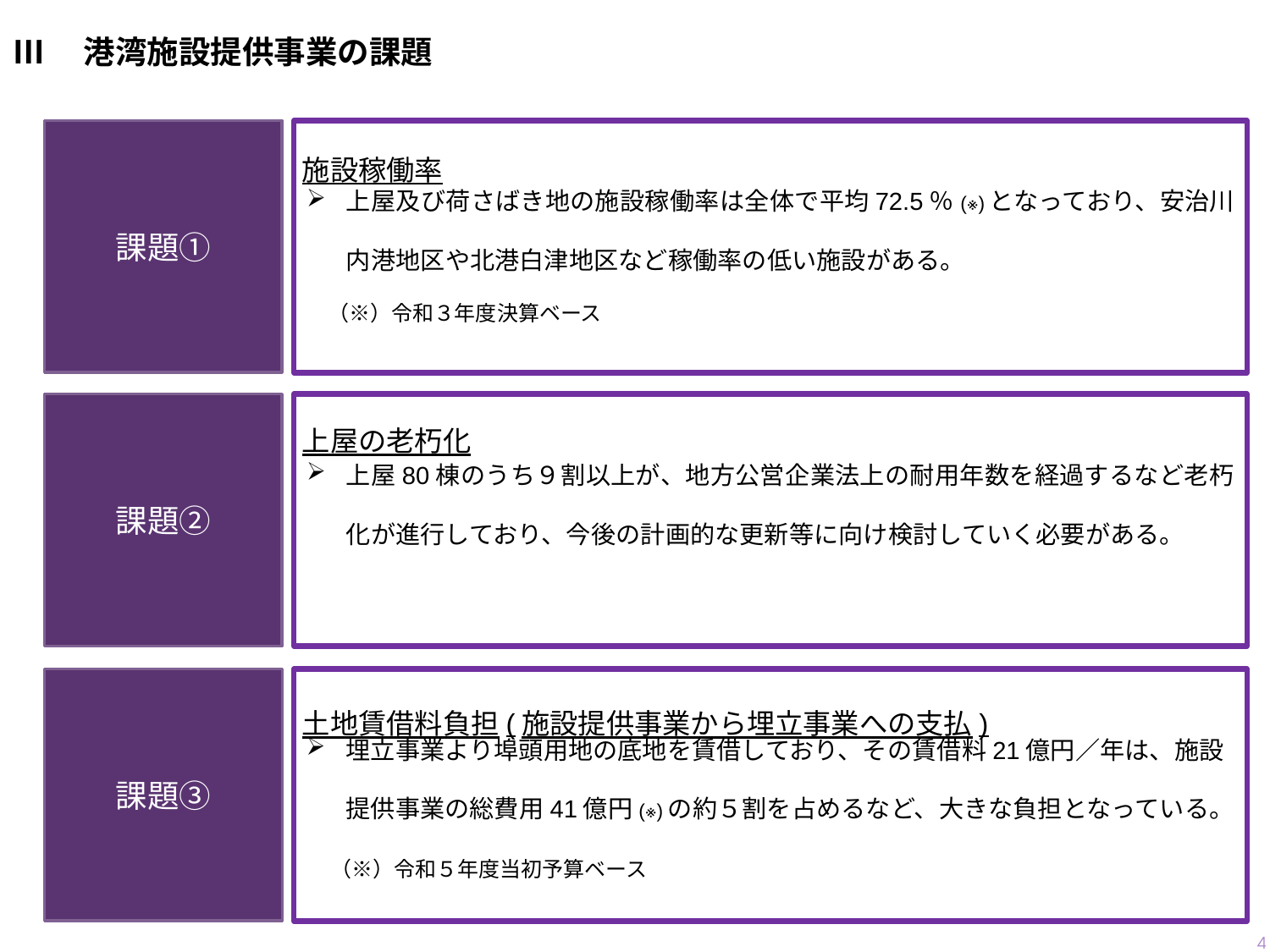

# Ⅲ　港湾施設提供事業の課題
施設稼働率
課題①

上屋及び荷さばき地の施設稼働率は全体で平均72.5％(※)となっており、安治川内港地区や北港白津地区など稼働率の低い施設がある。
　（※）令和３年度決算ベース
上屋の老朽化
課題②

上屋80棟のうち９割以上が、地方公営企業法上の耐用年数を経過するなど老朽化が進行しており、今後の計画的な更新等に向け検討していく必要がある。
土地賃借料負担(施設提供事業から埋立事業への支払)
課題③

埋立事業より埠頭用地の底地を賃借しており、その賃借料21億円／年は、施設提供事業の総費用41億円(※)の約５割を占めるなど、大きな負担となっている。
　（※）令和５年度当初予算ベース

4